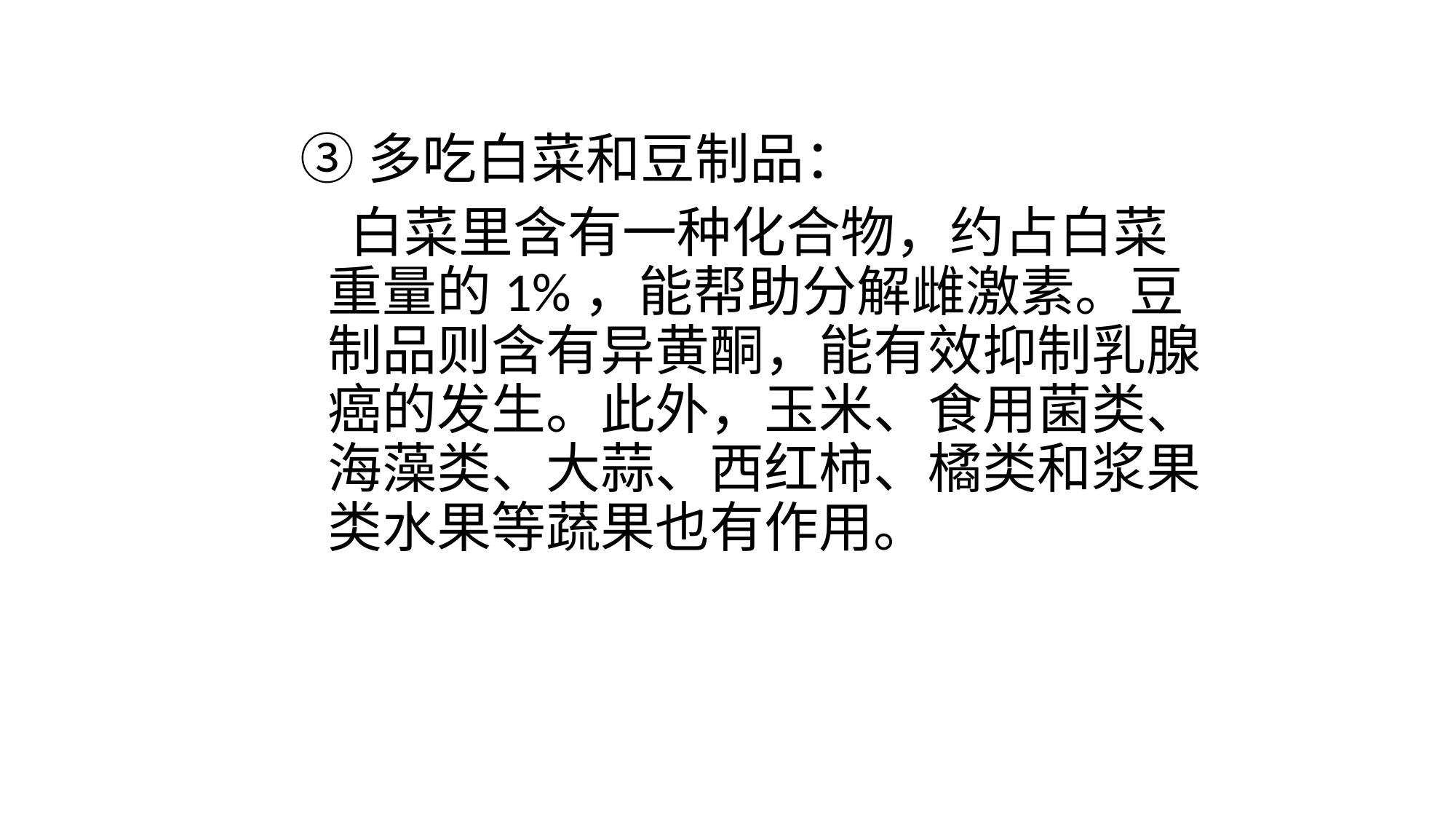

③多吃白菜和豆制品：
   白菜里含有一种化合物，约占白菜重量的1%，能帮助分解雌激素。豆制品则含有异黄酮，能有效抑制乳腺癌的发生。此外，玉米、食用菌类、海藻类、大蒜、西红柿、橘类和浆果类水果等蔬果也有作用。